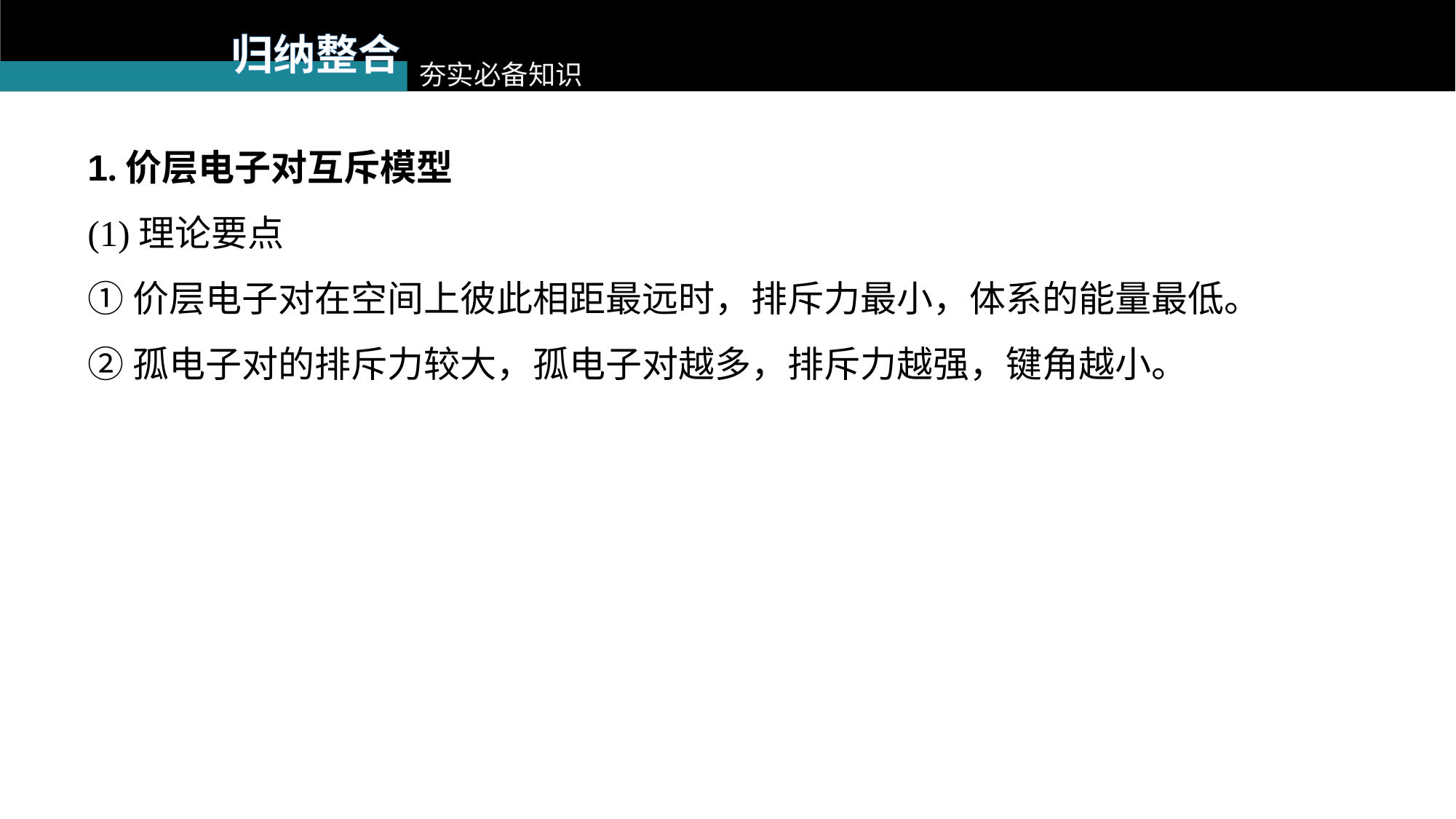

归纳整合
夯实必备知识

1.价层电子对互斥模型
(1)理论要点
①价层电子对在空间上彼此相距最远时，排斥力最小，体系的能量最低。
②孤电子对的排斥力较大，孤电子对越多，排斥力越强，键角越小。